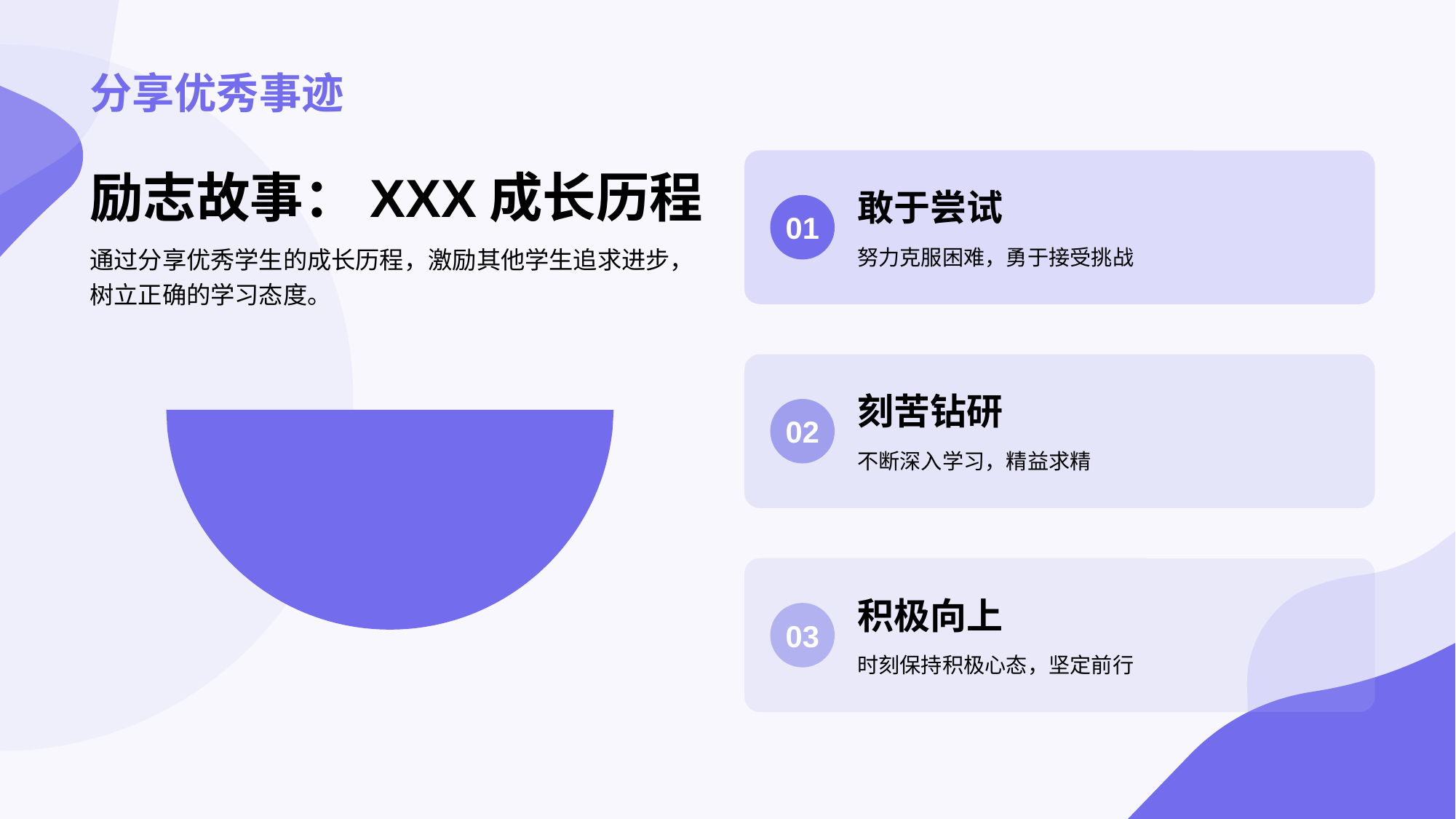

# 分享优秀事迹

励志故事：XXX成长历程
通过分享优秀学生的成长历程，激励其他学生追求进步，树立正确的学习态度。

敢于尝试
01
努力克服困难，勇于接受挑战

刻苦钻研
02
不断深入学习，精益求精

积极向上
03
时刻保持积极心态，坚定前行